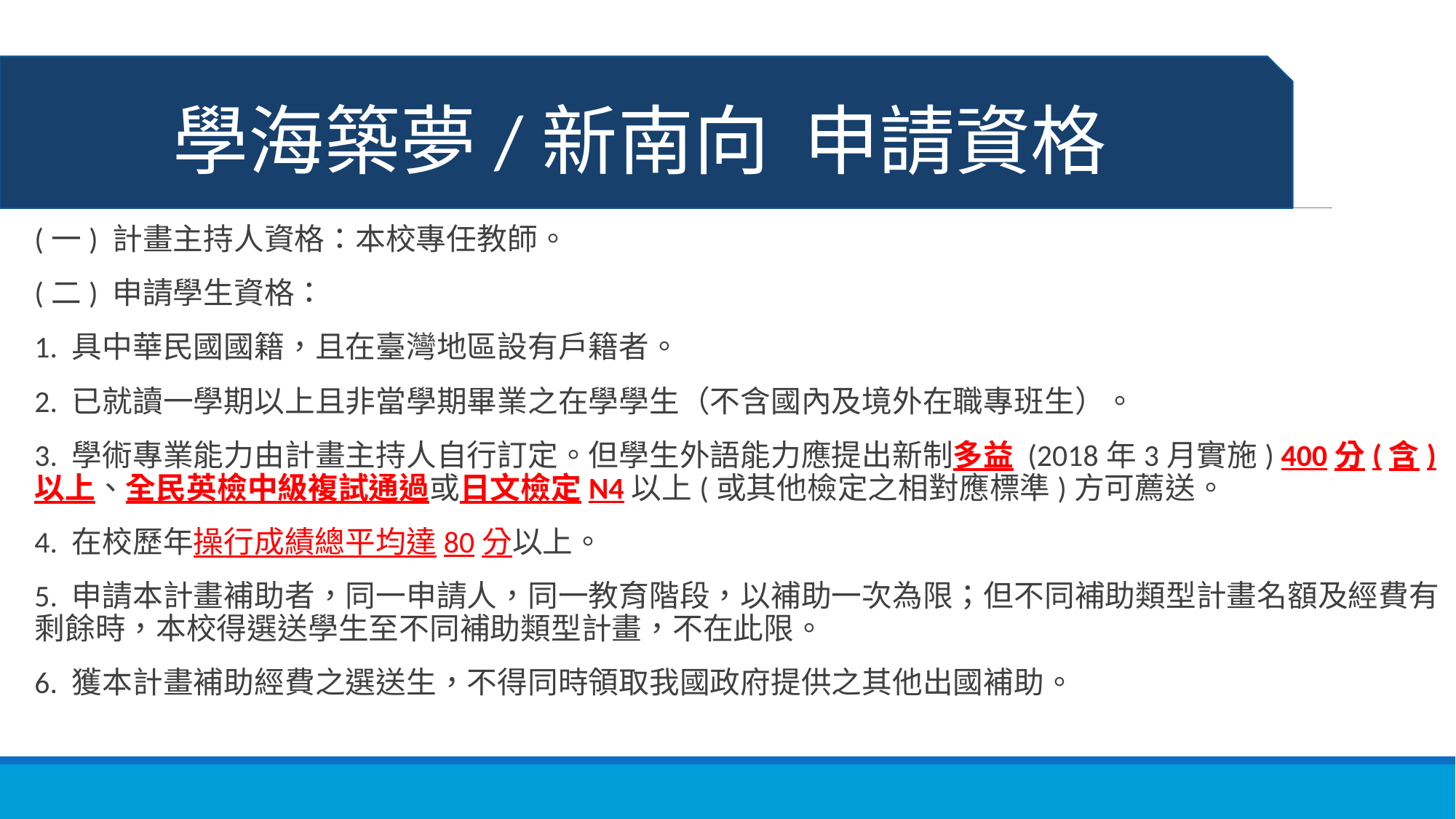

學海築夢/新南向  申請資格
(一) 計畫主持人資格：本校專任教師。
(二) 申請學生資格：
1. 具中華民國國籍，且在臺灣地區設有戶籍者。
2. 已就讀一學期以上且非當學期畢業之在學學生（不含國內及境外在職專班生）。
3. 學術專業能力由計畫主持人自行訂定。但學生外語能力應提出新制多益 (2018年3月實施) 400分(含)以上、全民英檢中級複試通過或日文檢定N4以上(或其他檢定之相對應標準)方可薦送。
4. 在校歷年操行成績總平均達80分以上。
5. 申請本計畫補助者，同一申請人，同一教育階段，以補助一次為限；但不同補助類型計畫名額及經費有剩餘時，本校得選送學生至不同補助類型計畫，不在此限。
6. 獲本計畫補助經費之選送生，不得同時領取我國政府提供之其他出國補助。